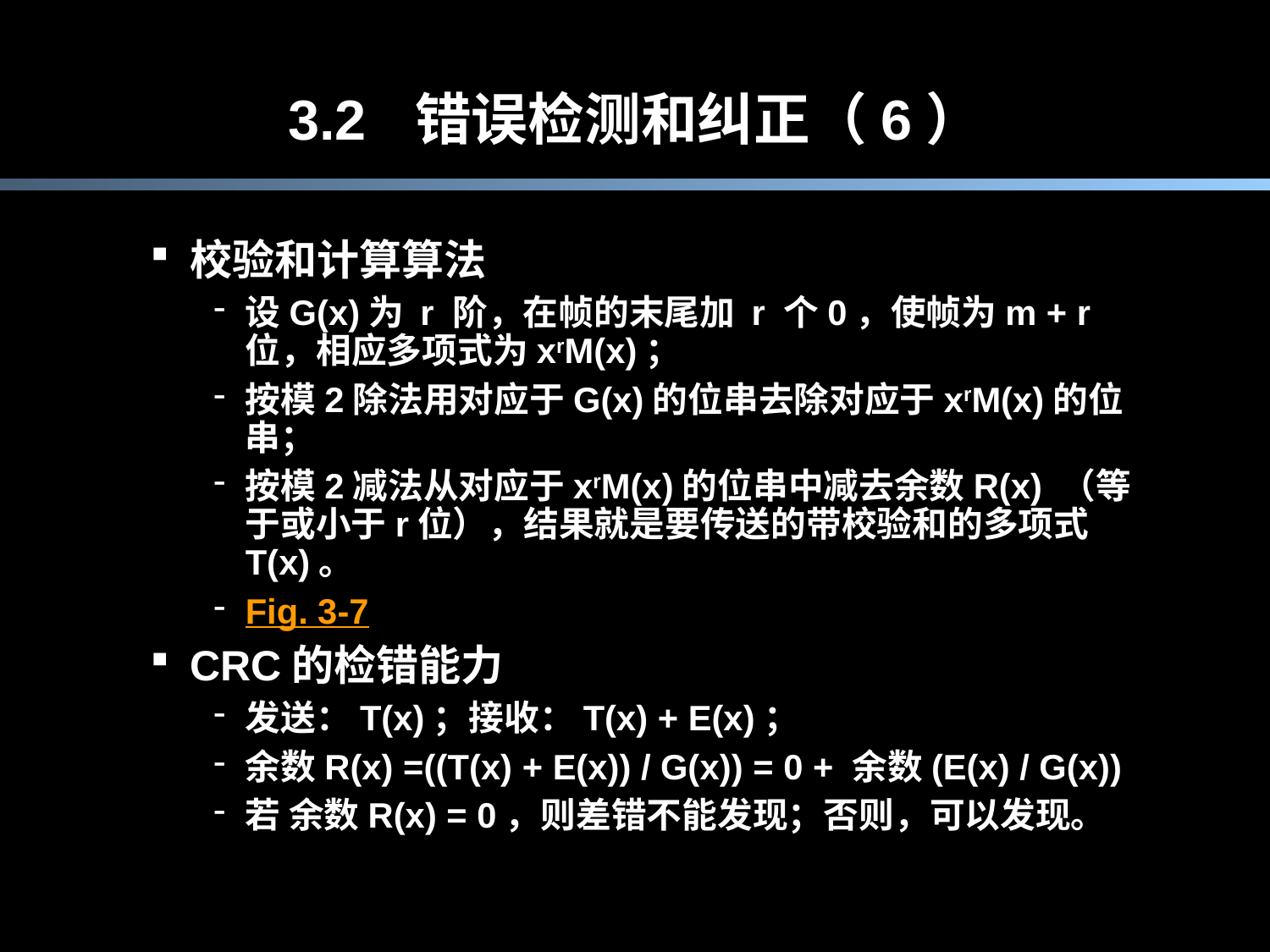

# 3.2	错误检测和纠正（6）
校验和计算算法
设G(x)为 r 阶，在帧的末尾加 r 个0，使帧为m + r位，相应多项式为xrM(x)；
按模2除法用对应于G(x)的位串去除对应于xrM(x)的位串；
按模2减法从对应于xrM(x)的位串中减去余数R(x) （等于或小于r位），结果就是要传送的带校验和的多项式T(x)。
Fig. 3-7
CRC的检错能力
发送：T(x)；接收：T(x) + E(x)；
余数R(x) =((T(x) + E(x)) / G(x)) = 0 + 余数(E(x) / G(x))
若 余数R(x) = 0，则差错不能发现；否则，可以发现。